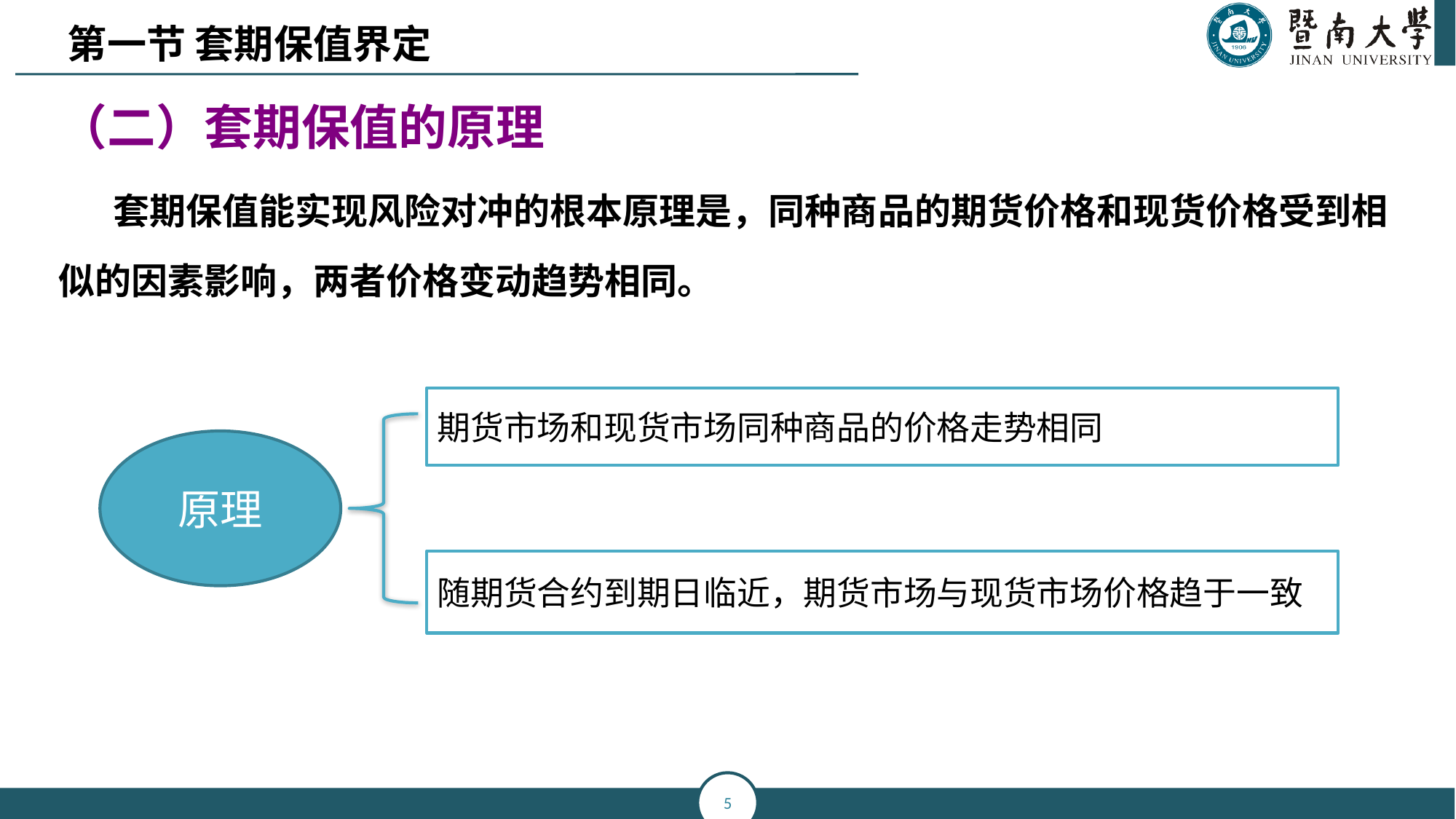

第一节 套期保值界定
（二）套期保值的原理
套期保值能实现风险对冲的根本原理是，同种商品的期货价格和现货价格受到相似的因素影响，两者价格变动趋势相同。

期货市场和现货市场同种商品的价格走势相同

原理
随期货合约到期日临近，期货市场与现货市场价格趋于一致